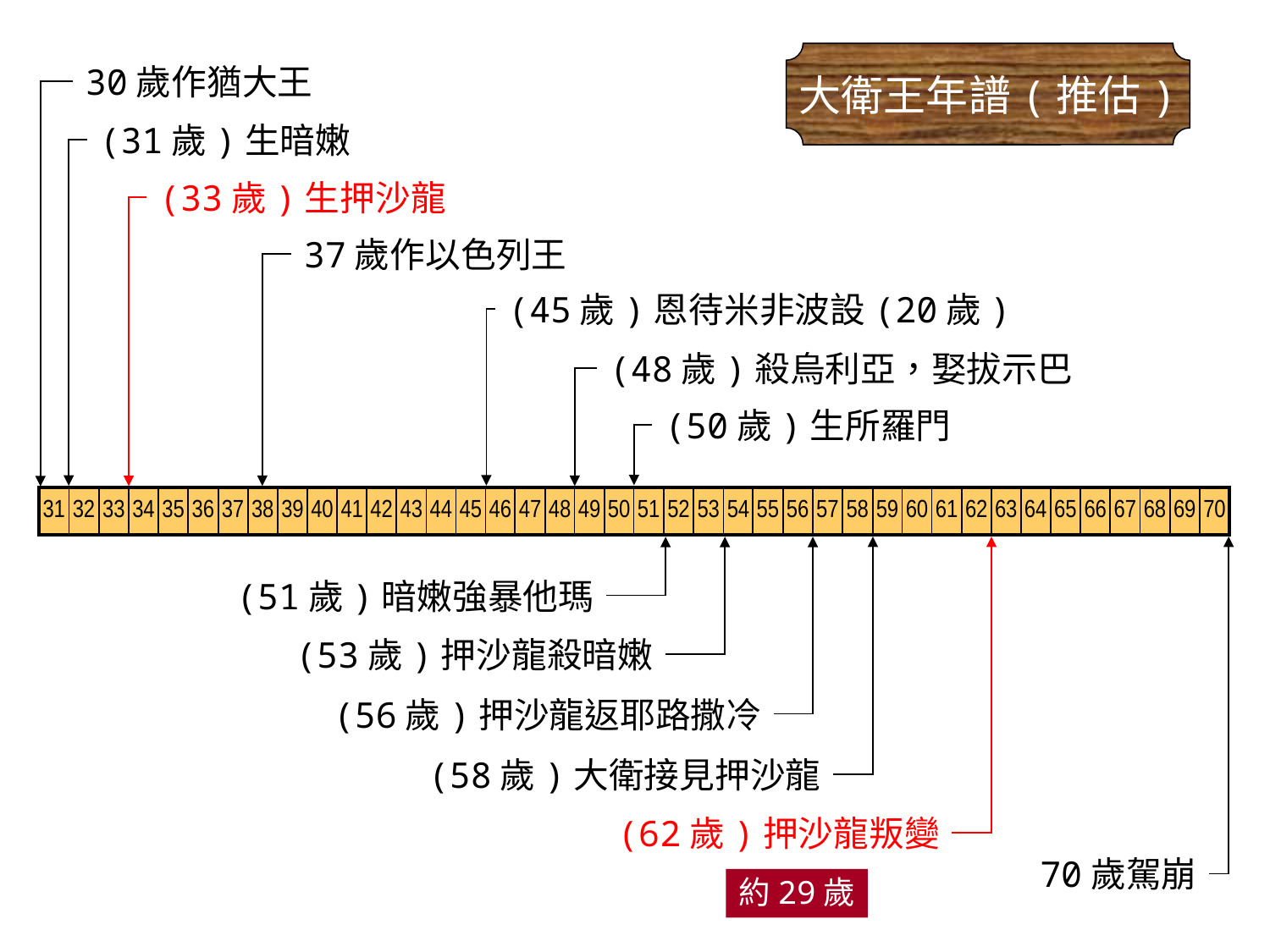

大衛王年譜(推估)
30歲作猶大王
(31歲)生暗嫩
(33歲)生押沙龍
37歲作以色列王
(45歲)恩待米非波設(20歲)
(48歲)殺烏利亞，娶拔示巴
(50歲)生所羅門

| 31 | 32 | 33 | 34 | 35 | 36 | 37 | 38 | 39 | 40 | 41 | 42 | 43 | 44 | 45 | 46 | 47 | 48 | 49 | 50 | 51 | 52 | 53 | 54 | 55 | 56 | 57 | 58 | 59 | 60 | 61 | 62 | 63 | 64 | 65 | 66 | 67 | 68 | 69 | 70 |
| --- | --- | --- | --- | --- | --- | --- | --- | --- | --- | --- | --- | --- | --- | --- | --- | --- | --- | --- | --- | --- | --- | --- | --- | --- | --- | --- | --- | --- | --- | --- | --- | --- | --- | --- | --- | --- | --- | --- | --- |

(51歲)暗嫩強暴他瑪
(53歲)押沙龍殺暗嫩
(56歲)押沙龍返耶路撒冷
(58歲)大衛接見押沙龍
(62歲)押沙龍叛變
70歲駕崩
約29歲